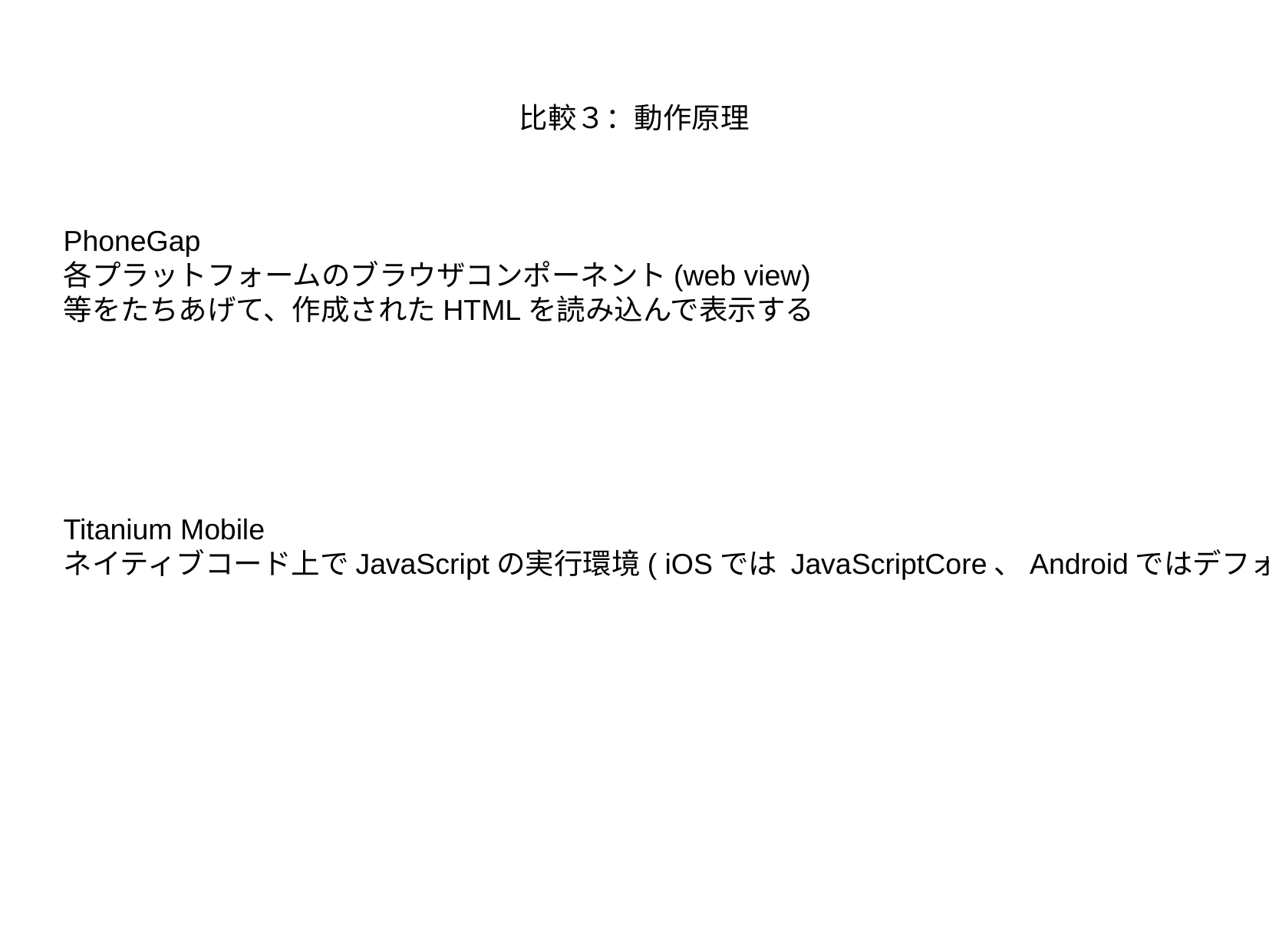

比較３：動作原理
PhoneGap
各プラットフォームのブラウザコンポーネント(web view)
等をたちあげて、作成されたHTMLを読み込んで表示する

Titanium Mobile
ネイティブコード上でJavaScriptの実行環境( iOSでは JavaScriptCore、AndroidではデフォルトのV8もしくは Rhino)が動作し、JavaScriptを実行時に解釈して動作する